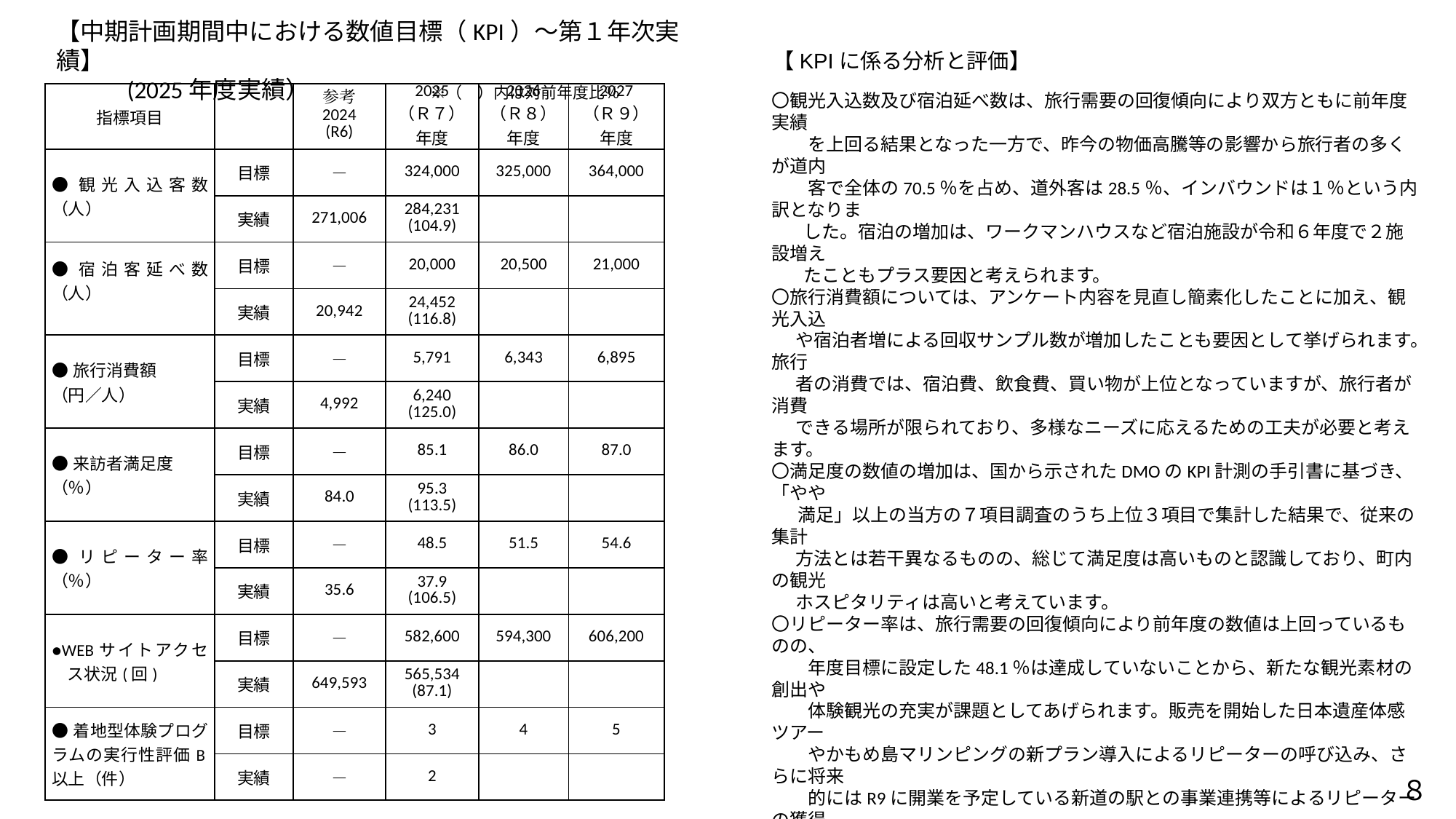

【中期計画期間中における数値目標（KPI）～第１年次実績】
 (2025年度実績）　　　　　※（　）内は対前年度比％

【KPIに係る分析と評価】
| 指標項目 |  | 参考 2024 (R6) | 2025 （Ｒ７） 年度 | 2026 （Ｒ８） 年度 | 2027 （Ｒ９） 年度 |
| --- | --- | --- | --- | --- | --- |
| ●観光入込客数（人） | 目標 | － | 324,000 | 325,000 | 364,000 |
|  | 実績 | 271,006 | 284,231 (104.9) |  |  |
| ●宿泊客延べ数（人） | 目標 | － | 20,000 | 20,500 | 21,000 |
|  | 実績 | 20,942 | 24,452 (116.8) |  |  |
| ●旅行消費額 （円／人） | 目標 | － | 5,791 | 6,343 | 6,895 |
|  | 実績 | 4,992 | 6,240 (125.0) |  |  |
| ●来訪者満足度 （％） | 目標 | － | 85.1 | 86.0 | 87.0 |
|  | 実績 | 84.0 | 95.3 (113.5) |  |  |
| ●リピーター率（％） | 目標 | － | 48.5 | 51.5 | 54.6 |
|  | 実績 | 35.6 | 37.9 (106.5) |  |  |
| ●WEBサイトアクセス状況(回) | 目標 | － | 582,600 | 594,300 | 606,200 |
|  | 実績 | 649,593 | 565,534 (87.1) |  |  |
| ●着地型体験プログラムの実行性評価B以上（件） | 目標 | － | 3 | 4 | 5 |
|  | 実績 | － | 2 |  |  |
〇観光入込数及び宿泊延べ数は、旅行需要の回復傾向により双方ともに前年度実績
　　を上回る結果となった一方で、昨今の物価高騰等の影響から旅行者の多くが道内
　　客で全体の70.5％を占め、道外客は28.5％、インバウンドは１％という内訳となりま
       した。宿泊の増加は、ワークマンハウスなど宿泊施設が令和６年度で２施設増え
       たこともプラス要因と考えられます。
〇旅行消費額については、アンケート内容を見直し簡素化したことに加え、観光入込
     や宿泊者増による回収サンプル数が増加したことも要因として挙げられます。旅行
     者の消費では、宿泊費、飲食費、買い物が上位となっていますが、旅行者が消費
     できる場所が限られており、多様なニーズに応えるための工夫が必要と考えます。
〇満足度の数値の増加は、国から示されたDMOのKPI計測の手引書に基づき、「やや
　  満足」以上の当方の７項目調査のうち上位３項目で集計した結果で、従来の集計
     方法とは若干異なるものの、総じて満足度は高いものと認識しており、町内の観光
     ホスピタリティは高いと考えています。
〇リピーター率は、旅行需要の回復傾向により前年度の数値は上回っているものの、
　　年度目標に設定した48.1％は達成していないことから、新たな観光素材の創出や
　　体験観光の充実が課題としてあげられます。販売を開始した日本遺産体感ツアー
　　やかもめ島マリンピングの新プラン導入によるリピーターの呼び込み、さらに将来
　　的にはR9に開業を予定している新道の駅との事業連携等によるリピーターの獲得
　　を目指します。
〇観光ポータルサイトのページビュー数の減少は、物価高騰や燃料価格の高止まり
　　による旅行需要の慎重な動きに加え、新ポータルサイトへの移行時に一時サイト
　　に通信ができなくなった影響が要因の一つと考えられます。旅行先として選択いた
　　だけるよう、情報更新の充実等情報発信の強化に努めます。
〇着地型体験プログラムの実行性評価は自己点検強化による数値となります。評価B
　　以上になるためには、キャンプ宿泊施設等の稼働率が大きく影響することから、各
　　種プランなどを通じて稼働率の上昇に努めます。
８